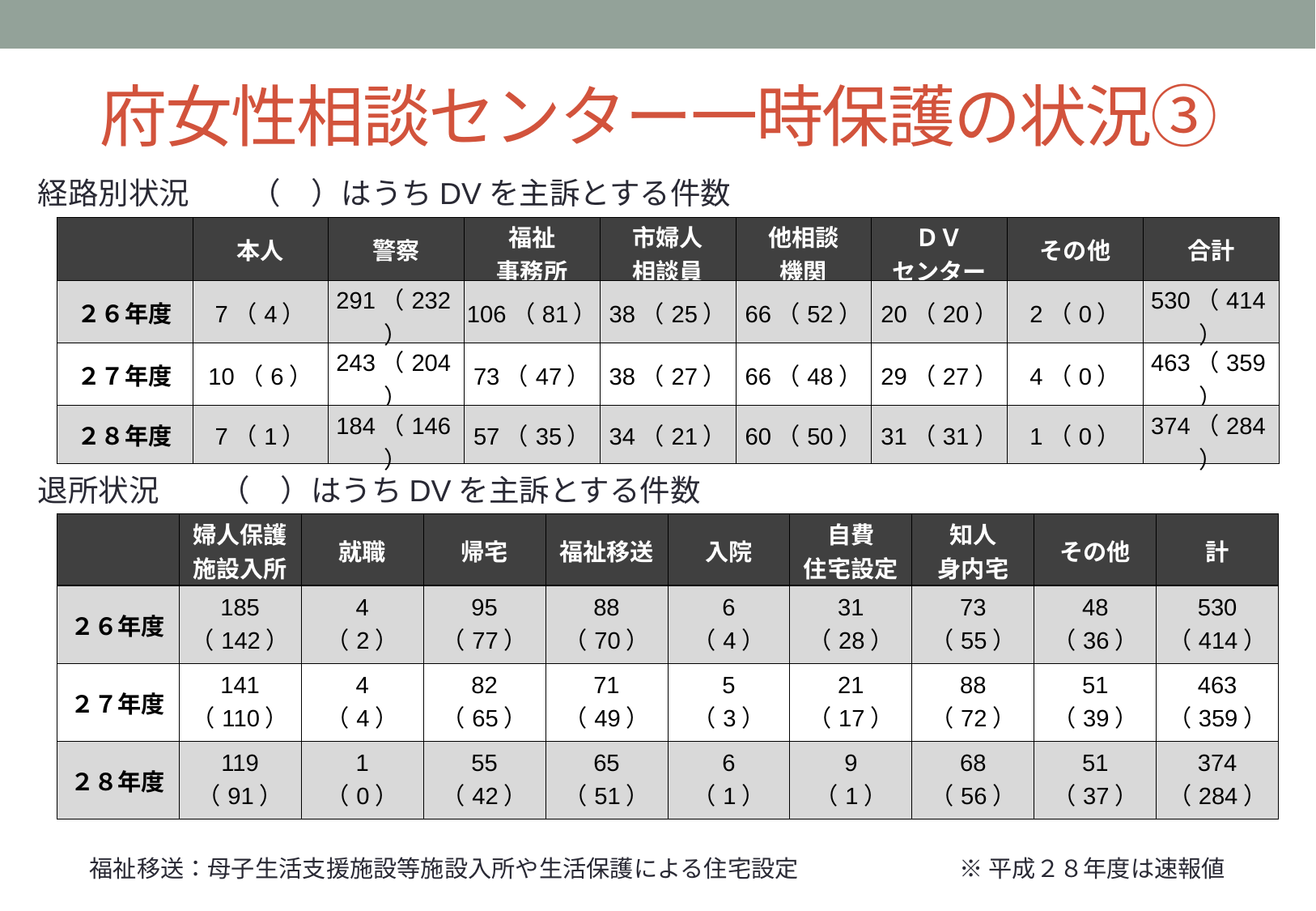

# 府女性相談センター一時保護の状況③
経路別状況　　（　）はうちDVを主訴とする件数
|  | 本人 | 警察 | 福祉 事務所 | 市婦人 相談員 | 他相談 機関 | ＤＶ センター | その他 | 合計 |
| --- | --- | --- | --- | --- | --- | --- | --- | --- |
| ２６年度 | 7（4） | 291（232） | 106（81） | 38（25） | 66（52） | 20（20） | 2（0） | 530（414） |
| ２７年度 | 10（6） | 243（204） | 73（47） | 38（27） | 66（48） | 29（27） | 4（0） | 463（359） |
| ２８年度 | 7（1） | 184（146） | 57（35） | 34（21） | 60（50） | 31（31） | 1（0） | 374（284） |
退所状況　　（　）はうちDVを主訴とする件数
|  | 婦人保護 施設入所 | 就職 | 帰宅 | 福祉移送 | 入院 | 自費 住宅設定 | 知人 身内宅 | その他 | 計 |
| --- | --- | --- | --- | --- | --- | --- | --- | --- | --- |
| ２６年度 | 185 （142） | 4 （2） | 95 （77） | 88 （70） | 6 （4） | 31 （28） | 73 （55） | 48 （36） | 530 （414） |
| ２７年度 | 141 （110） | 4 （4） | 82 （65） | 71 （49） | 5 （3） | 21 （17） | 88 （72） | 51 （39） | 463 （359） |
| ２８年度 | 119 （91） | 1 （0） | 55 （42） | 65 （51） | 6 （1） | 9 （1） | 68 （56） | 51 （37） | 374 （284） |
福祉移送：母子生活支援施設等施設入所や生活保護による住宅設定
※平成２８年度は速報値